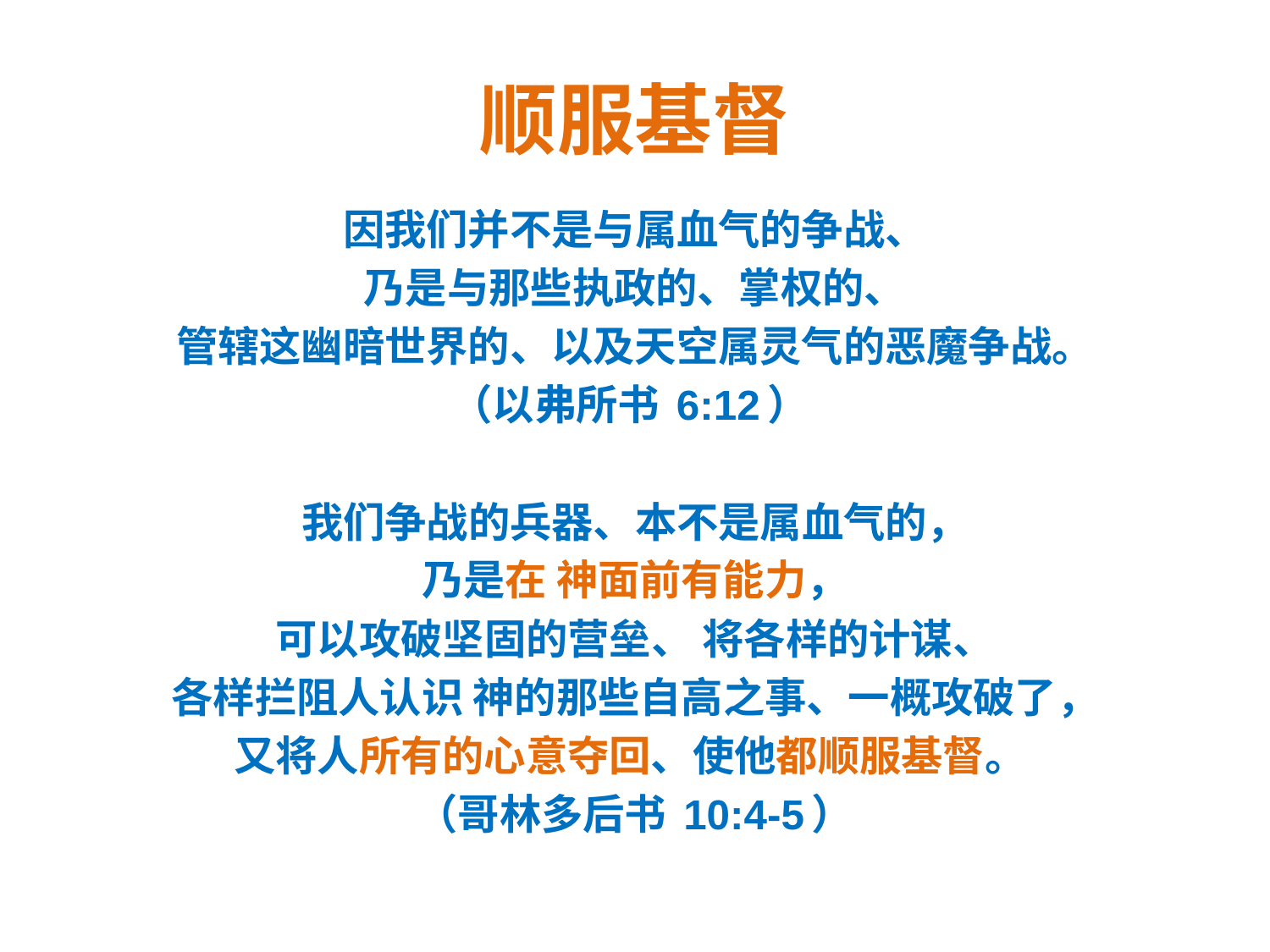

# 顺服基督
因我们并不是与属血气的争战、
乃是与那些执政的、掌权的、
管辖这幽暗世界的、以及天空属灵气的恶魔争战。
（以弗所书 6:12）

我们争战的兵器、本不是属血气的，
乃是在 神面前有能力，
可以攻破坚固的营垒、 将各样的计谋、
各样拦阻人认识 神的那些自高之事、一概攻破了，
又将人所有的心意夺回、使他都顺服基督。
（哥林多后书 10:4-5）